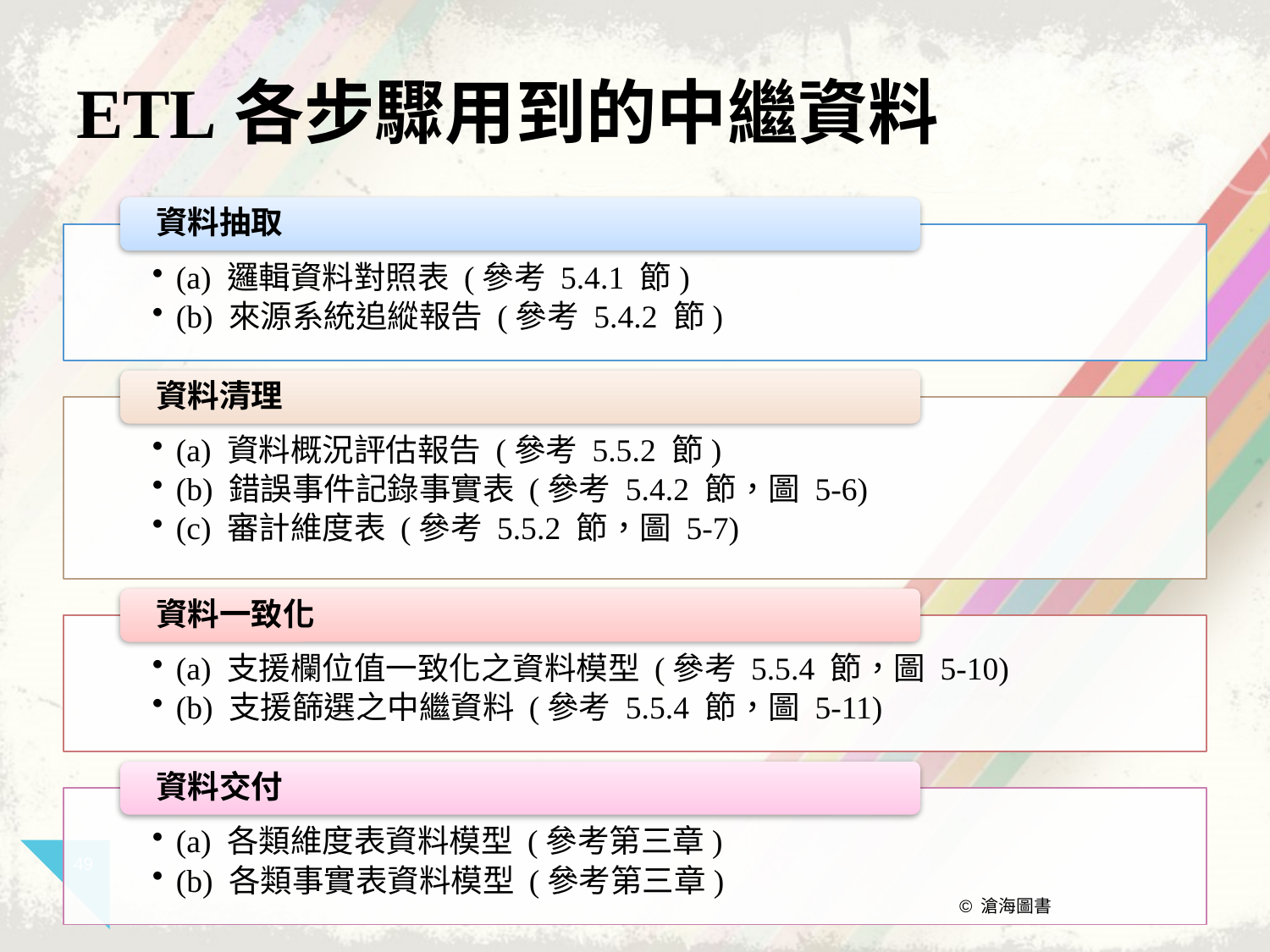

# ETL各步驟用到的中繼資料
(a) 邏輯資料對照表 (參考 5.4.1 節)
(b) 來源系統追縱報告 (參考 5.4.2 節)
資料抽取
(a) 資料概況評估報告 (參考 5.5.2 節)
(b) 錯誤事件記錄事實表 (參考 5.4.2 節，圖 5-6)
(c) 審計維度表 (參考 5.5.2 節，圖 5-7)
資料清理
(a) 支援欄位值一致化之資料模型 (參考 5.5.4 節，圖 5-10)
(b) 支援篩選之中繼資料 (參考 5.5.4 節，圖 5-11)
資料一致化
(a) 各類維度表資料模型 (參考第三章)
(b) 各類事實表資料模型 (參考第三章)
資料交付
49
© 滄海圖書